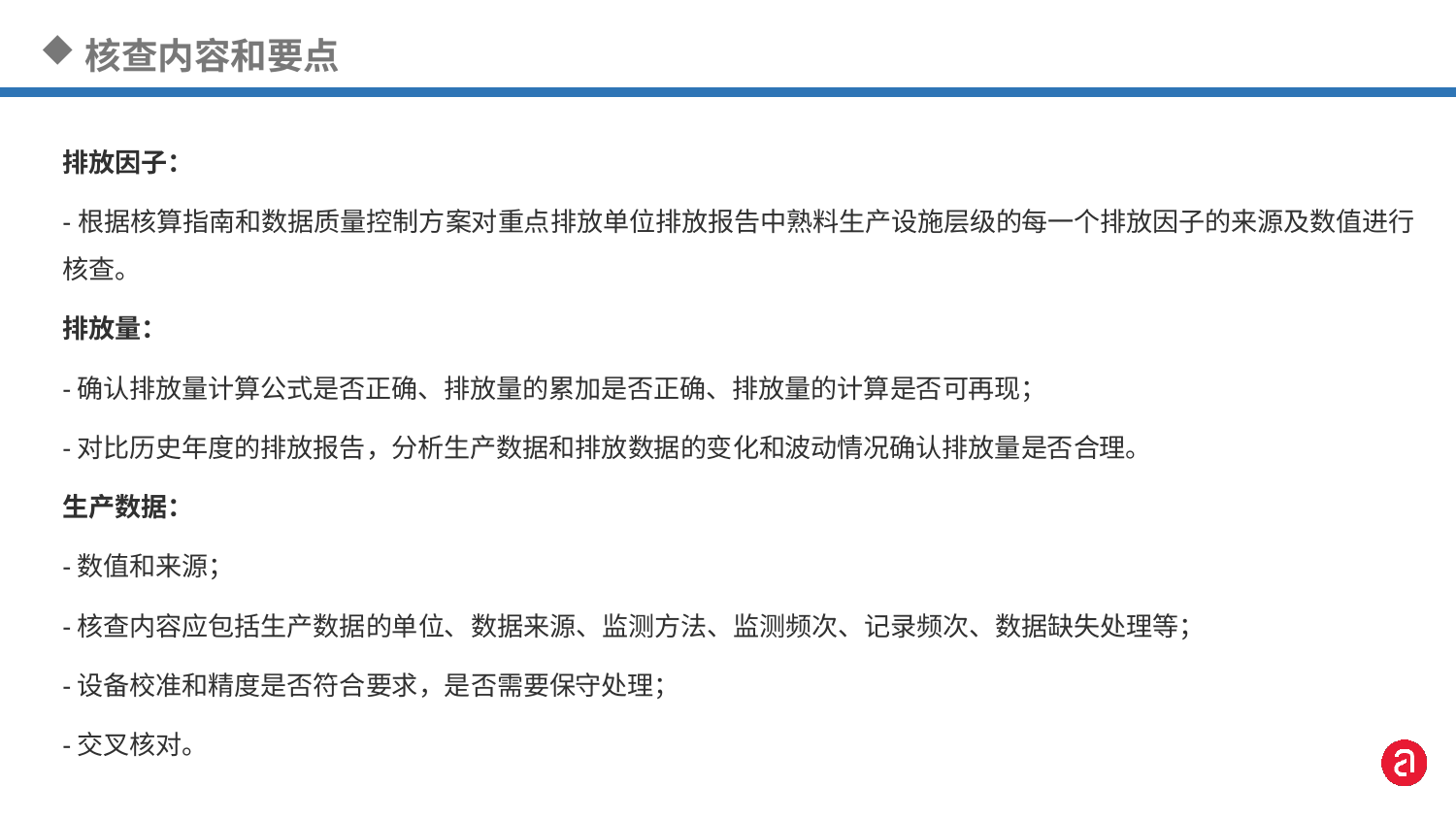

核查内容和要点
排放因子：
-根据核算指南和数据质量控制方案对重点排放单位排放报告中熟料生产设施层级的每一个排放因子的来源及数值进行核查。
排放量：
-确认排放量计算公式是否正确、排放量的累加是否正确、排放量的计算是否可再现；
-对比历史年度的排放报告，分析生产数据和排放数据的变化和波动情况确认排放量是否合理。
生产数据：
-数值和来源；
-核查内容应包括生产数据的单位、数据来源、监测方法、监测频次、记录频次、数据缺失处理等；
-设备校准和精度是否符合要求，是否需要保守处理；
-交叉核对。